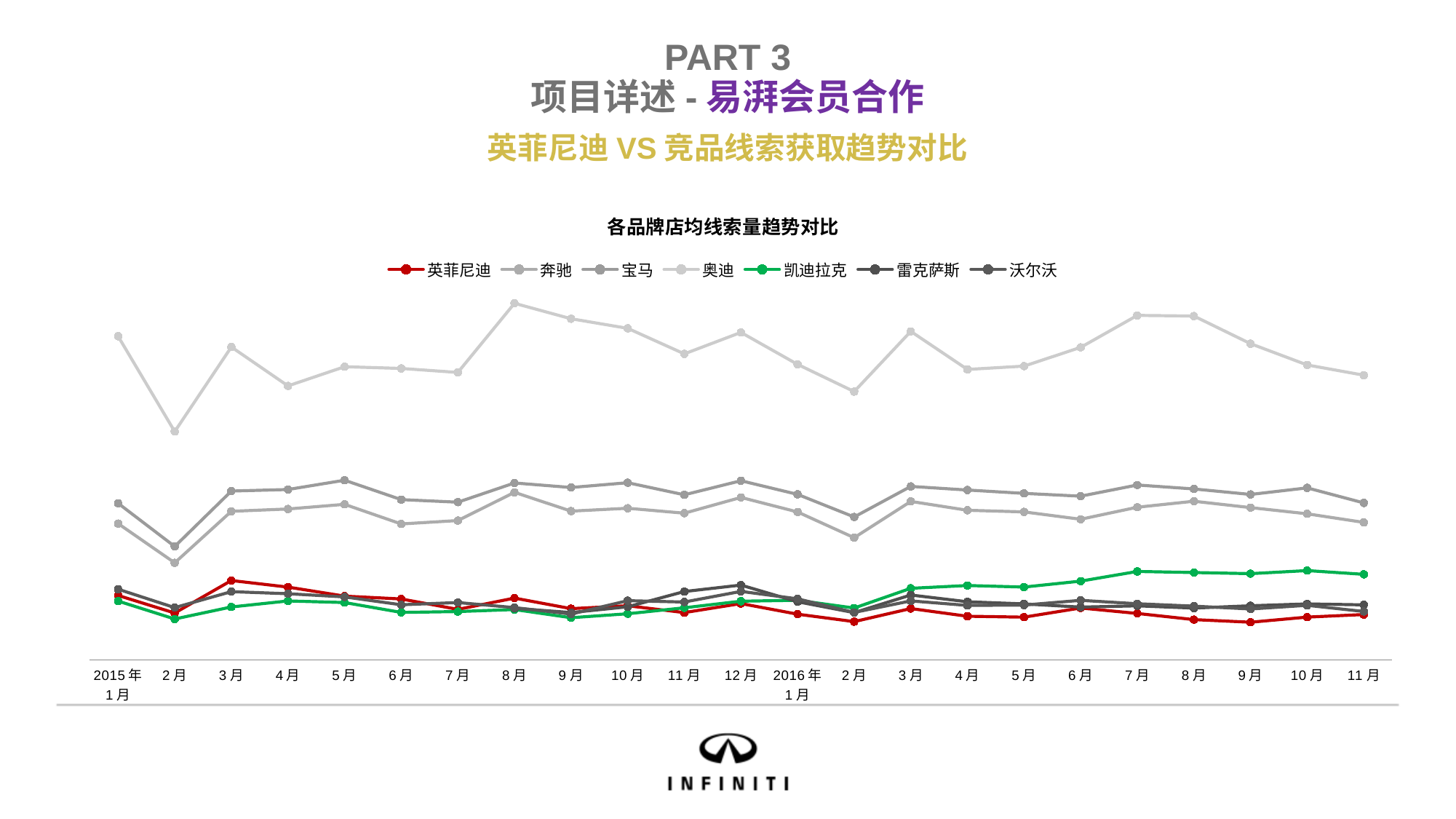

PART 3
项目详述-易湃会员合作
英菲尼迪VS竞品线索获取趋势对比

### Chart: 各品牌店均线索量趋势对比

| Category | 英菲尼迪 | 奔驰 | 宝马 | 奥迪 | 凯迪拉克 | 雷克萨斯 | 沃尔沃 |
|---|---|---|---|---|---|---|---|
| 2015年 1月 | 139.424657534246 | 294.384615384615 | 338.137704918033 | 698.373626373627 | 127.285714285714 | None | 152.850746268657 |
| 2月 | 101.561643835616 | 209.783606557377 | 245.03125 | 492.853260869565 | 88.6792452830189 | None | 113.216 |
| 3月 | 171.569444444445 | 320.870967741935 | 364.454545454545 | 675.175531914894 | 114.583333333333 | None | 147.624060150376 |
| 4月 | 157.465753424657 | 325.890675241157 | 367.826923076923 | 591.281914893617 | 127.615384615385 | None | 143.154411764706 |
| 5月 | 137.95945945946 | 335.887459807074 | 387.8625 | 632.61273209549 | 124.16149068323 | None | 136.321428571429 |
| 6月 | 131.853333333333 | 293.578125 | 346.012345679012 | 628.913157894736 | 102.826666666667 | None | 119.309352517986 |
| 7月 | 109.44 | 300.898773006135 | 340.528875379939 | 620.333333333334 | 104.734567901235 | None | 124.11724137931 |
| 8月 | 133.71052631579 | 361.673780487805 | 381.954954954955 | 769.402088772846 | 109.018292682927 | 111.645454545454 | 113.246666666667 |
| 9月 | 111.01282051282 | 321.210059171597 | 372.171597633136 | 736.050890585241 | 91.4238410596027 | 102.543103448276 | 99.3006134969325 |
| 10月 | 117.233766233766 | 327.452173913044 | 382.445402298851 | 715.383248730964 | 99.9271523178807 | 114.983333333333 | 128.183544303798 |
| 11月 | 102.448717948718 | 316.753581661891 | 356.471264367816 | 660.347607052896 | 112.827814569536 | 147.903225806452 | 125.246835443038 |
| 12月 | 121.949367088608 | 350.78386167147 | 386.704142011834 | 706.578282828283 | 127.0 | 161.784 | 148.161290322581 |
| 2016年 1月 | 99.0666666666667 | 319.431486880466 | 357.324404761905 | 637.762273901808 | 128.992857142857 | 125.811688311688 | 132.10447761194 |
| 2月 | 83.0 | 263.93352601156 | 308.595307917888 | 579.046153846154 | 112.298611111111 | 102.385620915033 | 102.869565217391 |
| 3月 | 111.181818181818 | 342.184135977337 | 374.519774011299 | 708.86 | 154.829931972789 | 140.366013071895 | 127.712230215827 |
| 4月 | 94.6153846153846 | 323.058823529412 | 366.76404494382 | 626.796019900498 | 160.851351351351 | 125.793548387097 | 117.89928057554 |
| 5月 | 92.6623376623376 | 319.548672566372 | 359.498630136986 | 633.92288557214 | 157.54 | 121.21935483871 | 118.722627737226 |
| 6月 | 112.415584415584 | 303.654069767442 | 353.455284552846 | 674.395061728395 | 170.274509803921 | 114.307692307692 | 128.920863309352 |
| 7月 | 100.649350649351 | 329.627906976744 | 377.559139784946 | 743.267813267814 | 191.197452229299 | 117.019230769231 | 121.597222222222 |
| 8月 | 87.3333333333333 | 342.551020408163 | 369.045333333334 | 741.875305623472 | 188.85534591195 | 112.15625 | 116.386206896552 |
| 9月 | 81.6941176470588 | 328.850415512465 | 357.184210526316 | 682.348668280871 | 186.465408805032 | 117.172839506173 | 110.277777777778 |
| 10月 | 92.7241379310344 | 315.445652173913 | 371.394736842105 | 636.432038834951 | 193.012903225806 | 121.233128834356 | 118.152777777778 |
| 11月 | 98.2911392405063 | 296.880636604775 | 338.876315789473 | 614.361445783132 | 184.953947368421 | 119.189024390244 | 104.847222222222 |